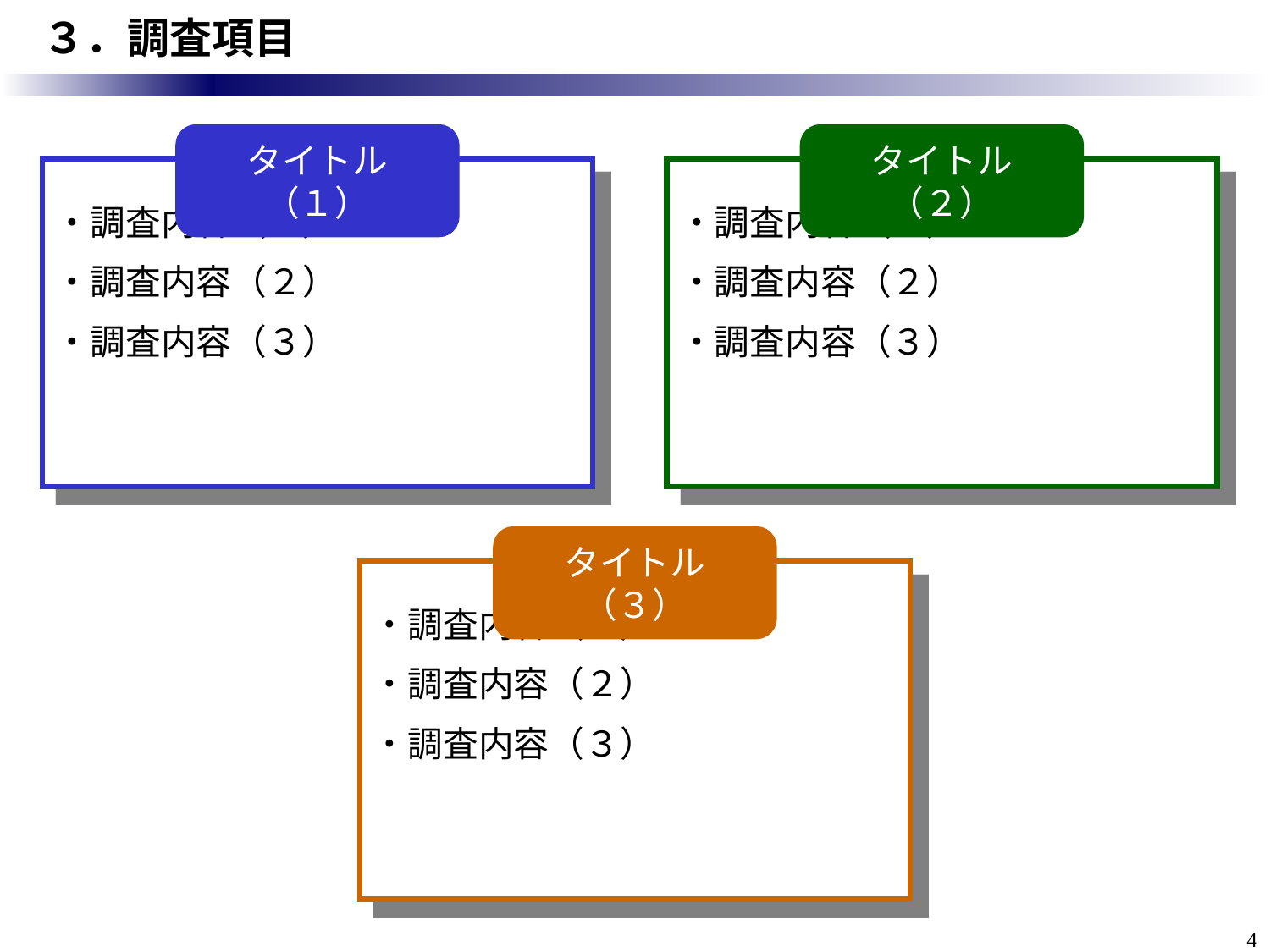

# ３．調査項目
タイトル（１）
タイトル（２）
・調査内容（１）
・調査内容（２）
・調査内容（３）
・調査内容（１）
・調査内容（２）
・調査内容（３）
タイトル（３）
・調査内容（１）
・調査内容（２）
・調査内容（３）
4